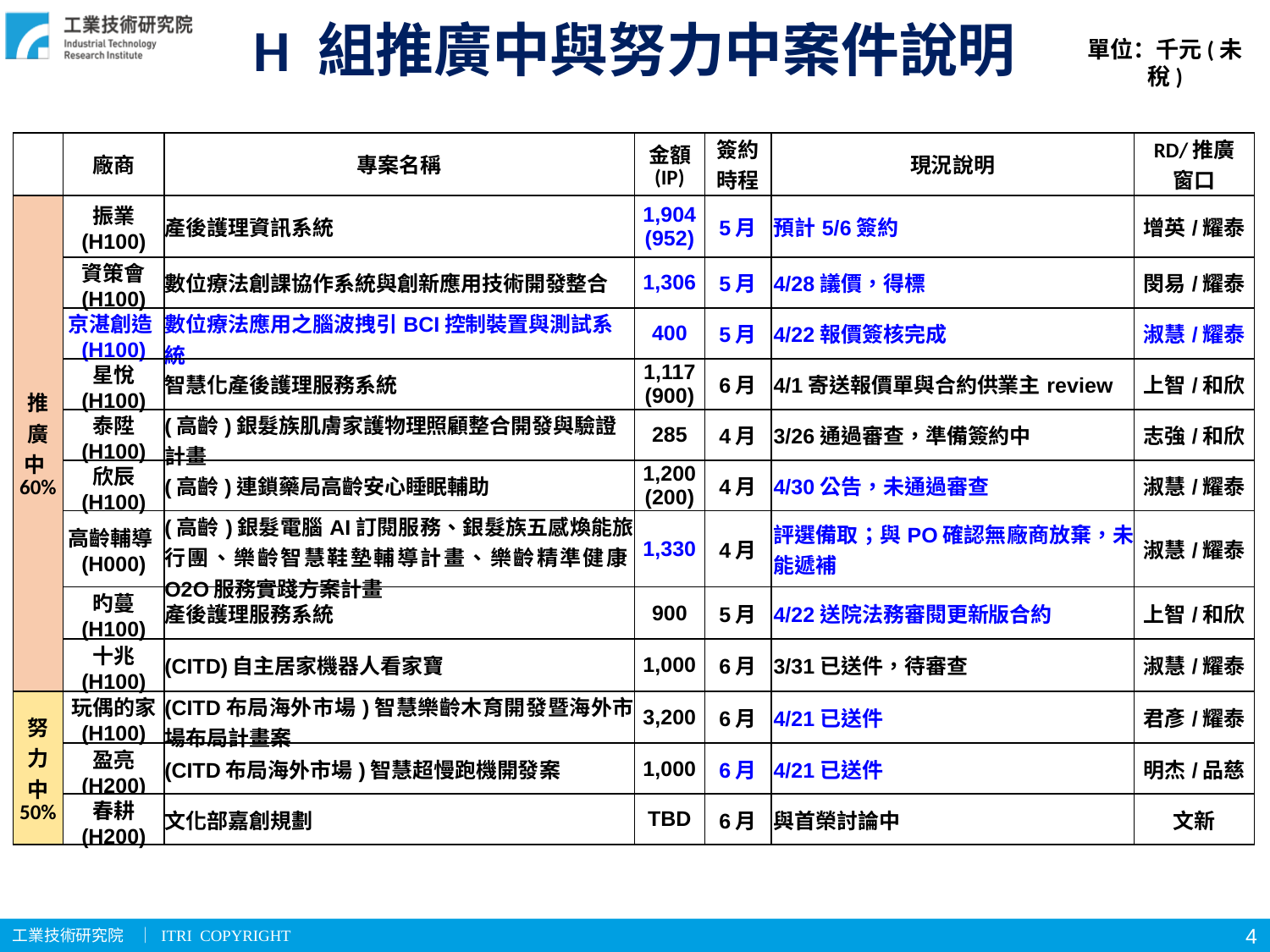

# H 組推廣中與努力中案件說明
單位：千元(未稅)
|  | 廠商 | 專案名稱 | 金額 (IP) | 簽約 時程 | 現況說明 | RD/推廣 窗口 |
| --- | --- | --- | --- | --- | --- | --- |
| 推 廣 中60% | 振業 (H100) | 產後護理資訊系統 | 1,904 (952) | 5月 | 預計5/6簽約 | 增英/耀泰 |
|  | 資策會 (H100) | 數位療法創課協作系統與創新應用技術開發整合 | 1,306 | 5月 | 4/28議價，得標 | 閔易/耀泰 |
|  | 京湛創造(H100) | 數位療法應用之腦波拽引BCI控制裝置與測試系統 | 400 | 5月 | 4/22報價簽核完成 | 淑慧/耀泰 |
|  | 星悅 (H100) | 智慧化產後護理服務系統 | 1,117 (900) | 6月 | 4/1寄送報價單與合約供業主review | 上智/和欣 |
|  | 泰陞 (H100) | (高齡)銀髮族肌膚家護物理照顧整合開發與驗證計畫 | 285 | 4月 | 3/26通過審查，準備簽約中 | 志強/和欣 |
|  | 欣辰 (H100) | (高齡)連鎖藥局高齡安心睡眠輔助 | 1,200 (200) | 4月 | 4/30公告，未通過審查 | 淑慧/耀泰 |
|  | 高齡輔導(H000) | (高齡)銀髮電腦AI訂閱服務、銀髮族五感煥能旅行團、樂齡智慧鞋墊輔導計畫、樂齡精準健康O2O服務實踐方案計畫 | 1,330 | 4月 | 評選備取；與PO確認無廠商放棄，未能遞補 | 淑慧/耀泰 |
|  | 旳蔓 (H100) | 產後護理服務系統 | 900 | 5月 | 4/22送院法務審閱更新版合約 | 上智/和欣 |
|  | 十兆 (H100) | (CITD)自主居家機器人看家寶 | 1,000 | 6月 | 3/31已送件，待審查 | 淑慧/耀泰 |
| 努 力 中 50% | 玩偶的家 (H100) | (CITD布局海外市場)智慧樂齡木育開發暨海外市場布局計畫案 | 3,200 | 6月 | 4/21已送件 | 君彥/耀泰 |
| 努 力 中 50% | 盈亮 (H200) | (CITD布局海外市場)智慧超慢跑機開發案 | 1,000 | 6月 | 4/21已送件 | 明杰/品慈 |
|  | 春耕 (H200) | 文化部嘉創規劃 | TBD | 6月 | 與首榮討論中 | 文新 |